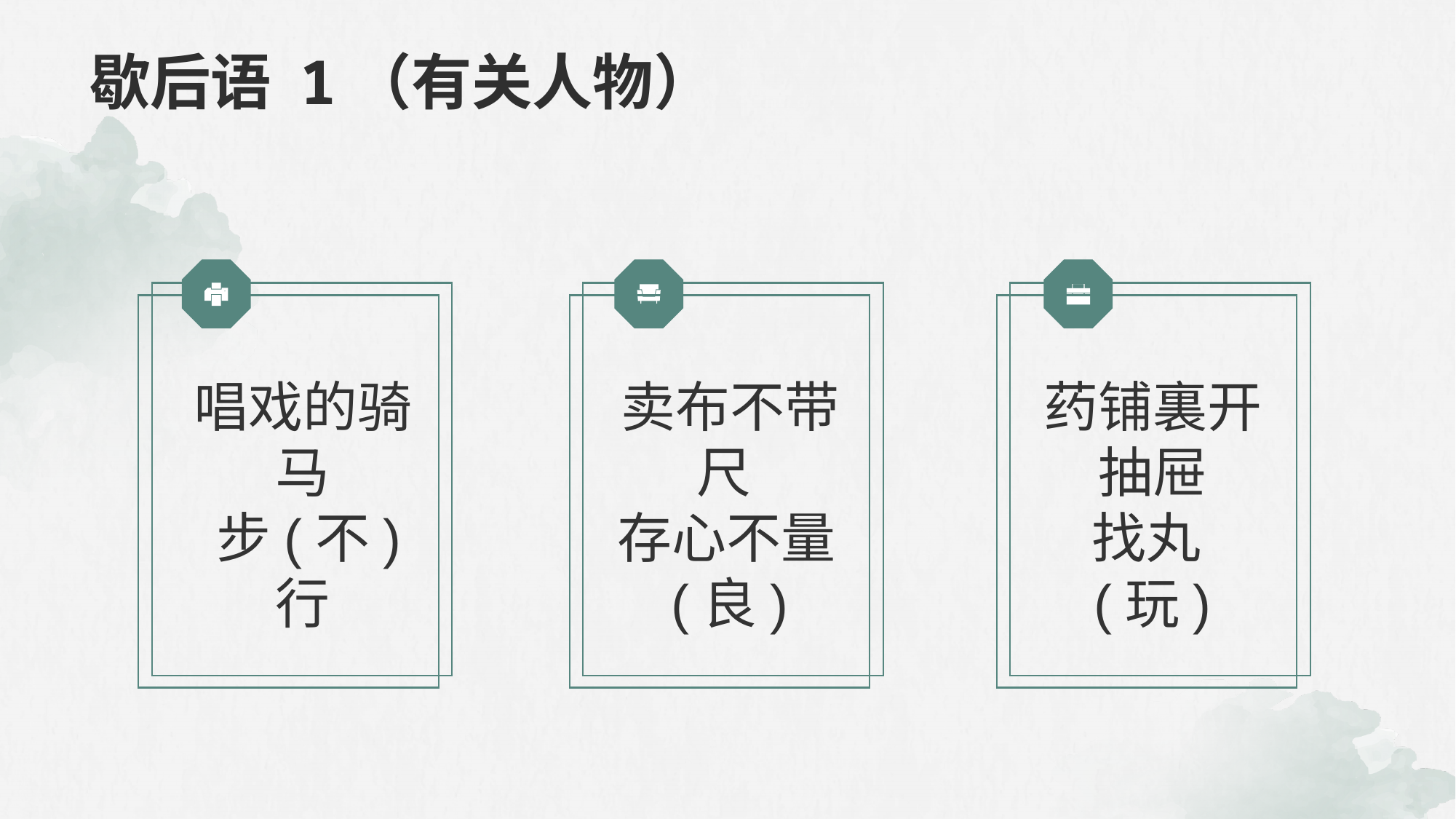

# 歇后语 1（有关人物）

唱戏的骑马
 步(不)行
卖布不带尺
存心不量(良)
药铺裏开抽屉
找丸(玩)